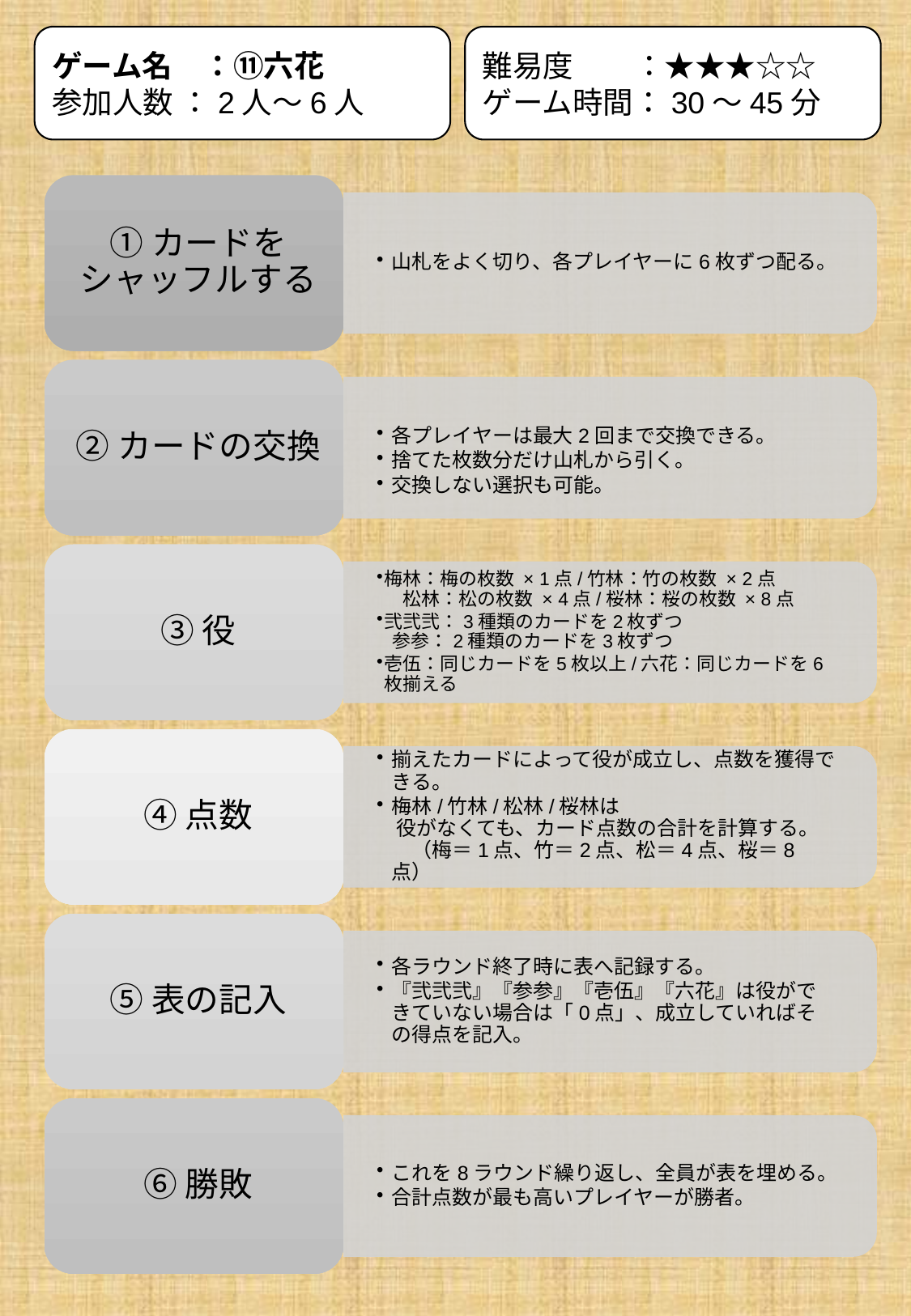

ゲーム名　：⑪六花
参加人数 ：2人～6人
難易度　　：★★★☆☆
ゲーム時間：30～45分
山札をよく切り、各プレイヤーに6枚ずつ配る。
①カードを
シャッフルする

各プレイヤーは最大2回まで交換できる。
捨てた枚数分だけ山札から引く。
交換しない選択も可能。
②カードの交換
梅林：梅の枚数 × 1点/竹林：竹の枚数 × 2点
　松林：松の枚数 × 4点/桜林：桜の枚数 × 8点
弐弐弐：3種類のカードを2枚ずつ
  参参：2種類のカードを3枚ずつ
壱伍：同じカードを5枚以上/六花：同じカードを6枚揃える
③役
揃えたカードによって役が成立し、点数を獲得できる。
梅林/竹林/松林/桜林は
 役がなくても、カード点数の合計を計算する。
　（梅＝1点、竹＝2点、松＝4点、桜＝8点）
④点数
各ラウンド終了時に表へ記録する。
『弐弐弐』『参参』『壱伍』『六花』は役ができていない場合は「0点」、成立していればその得点を記入。
⑤表の記入
これを8ラウンド繰り返し、全員が表を埋める。
合計点数が最も高いプレイヤーが勝者。
⑥勝敗